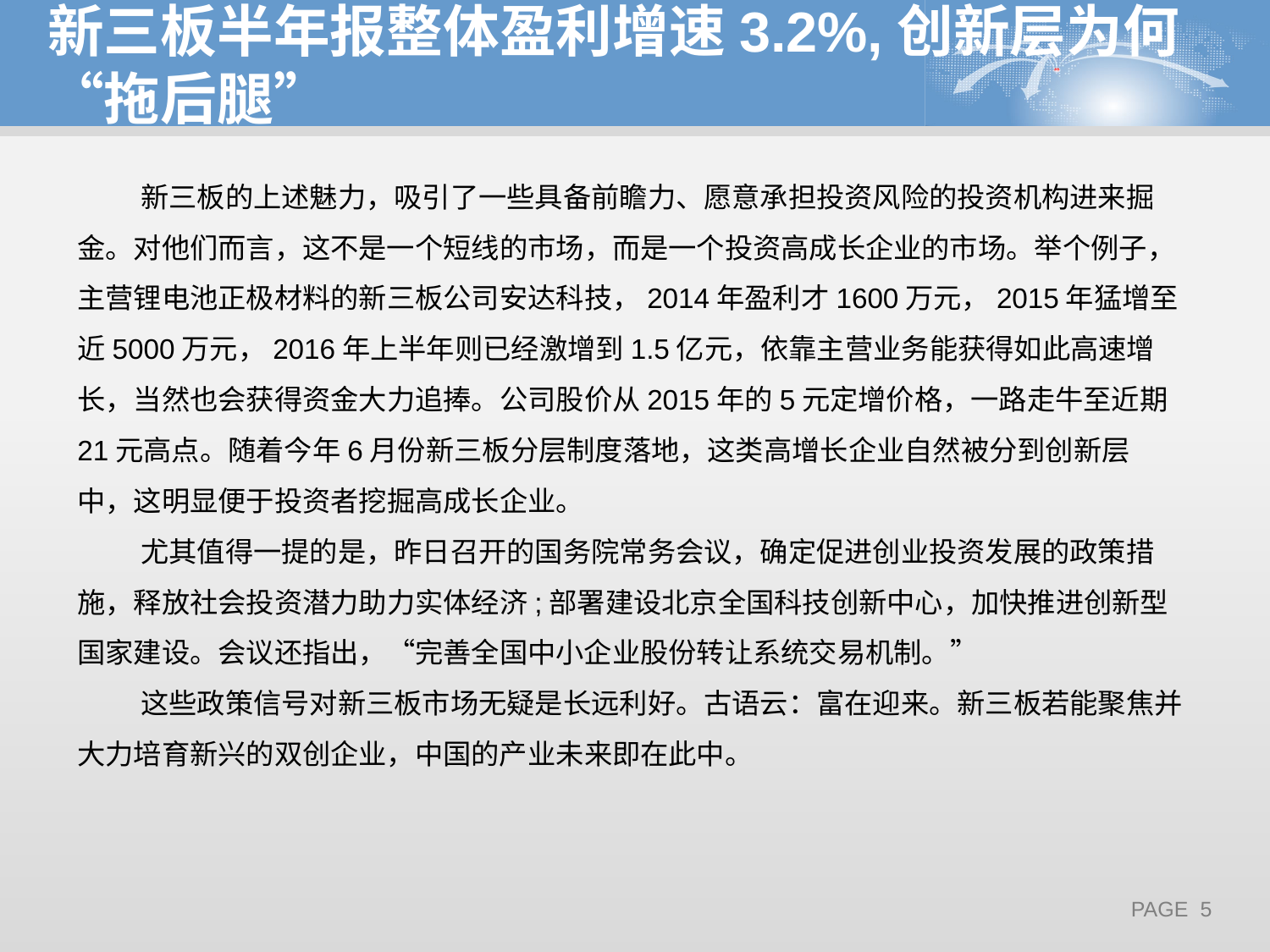

新三板半年报整体盈利增速3.2%,创新层为何“拖后腿”
新三板的上述魅力，吸引了一些具备前瞻力、愿意承担投资风险的投资机构进来掘金。对他们而言，这不是一个短线的市场，而是一个投资高成长企业的市场。举个例子，主营锂电池正极材料的新三板公司安达科技，2014年盈利才1600万元，2015年猛增至近5000万元，2016年上半年则已经激增到1.5亿元，依靠主营业务能获得如此高速增长，当然也会获得资金大力追捧。公司股价从2015年的5元定增价格，一路走牛至近期21元高点。随着今年6月份新三板分层制度落地，这类高增长企业自然被分到创新层中，这明显便于投资者挖掘高成长企业。
尤其值得一提的是，昨日召开的国务院常务会议，确定促进创业投资发展的政策措施，释放社会投资潜力助力实体经济;部署建设北京全国科技创新中心，加快推进创新型国家建设。会议还指出，“完善全国中小企业股份转让系统交易机制。”
这些政策信号对新三板市场无疑是长远利好。古语云：富在迎来。新三板若能聚焦并大力培育新兴的双创企业，中国的产业未来即在此中。